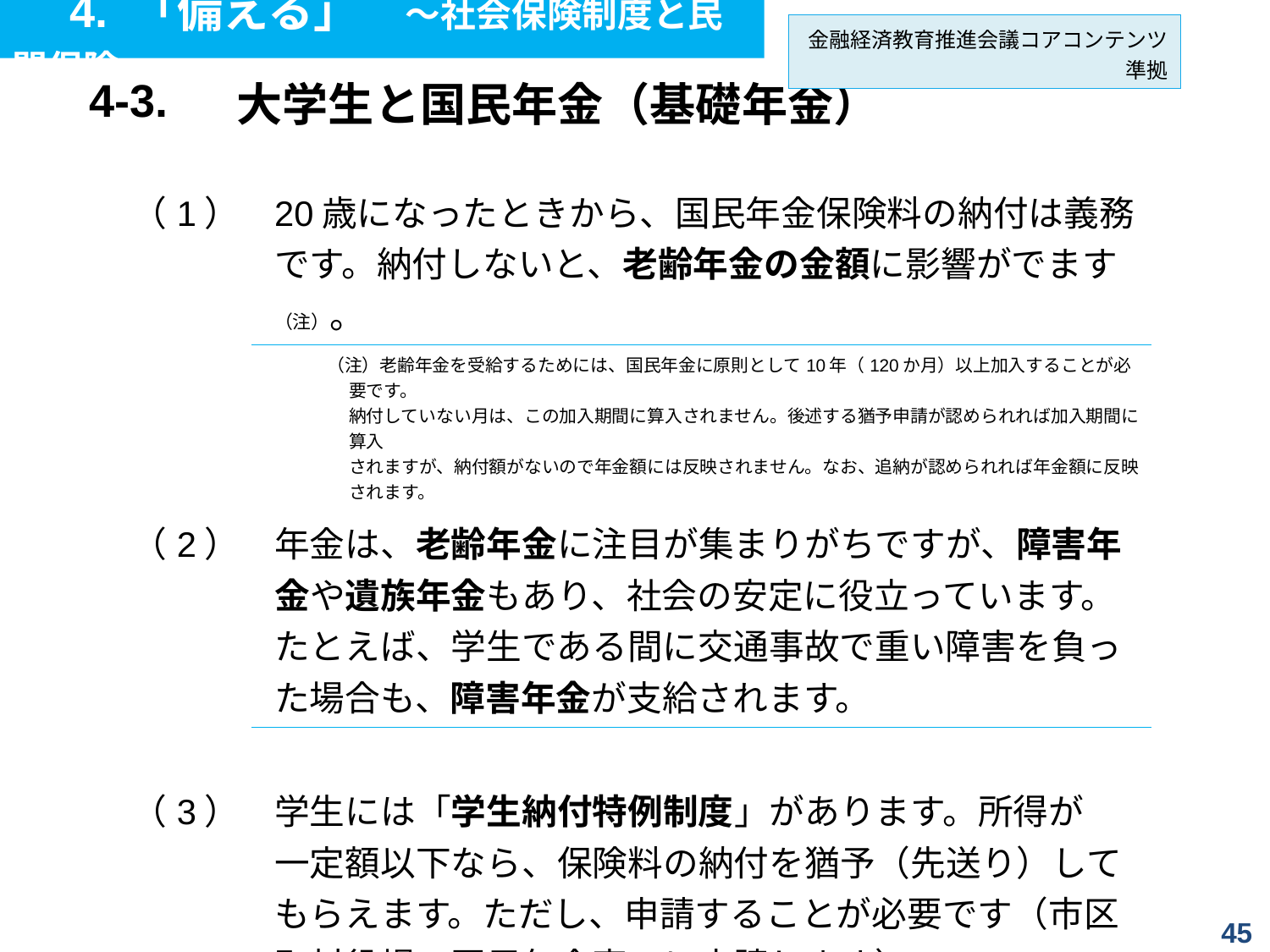

4. 「備える」　～社会保険制度と民間保険
金融経済教育推進会議コアコンテンツ準拠
| 4-3. | 大学生と国民年金（基礎年金） |
| --- | --- |
| （1） | 20歳になったときから、国民年金保険料の納付は義務です。納付しないと、老齢年金の金額に影響がでます（注）。 |
| --- | --- |
|  | （注）老齢年金を受給するためには、国民年金に原則として10年（120か月）以上加入することが必要です。 納付していない月は、この加入期間に算入されません。後述する猶予申請が認められれば加入期間に算入 されますが、納付額がないので年金額には反映されません。なお、追納が認められれば年金額に反映されます。 |
| （2） | 年金は、老齢年金に注目が集まりがちですが、障害年金や遺族年金もあり、社会の安定に役立っています。たとえば、学生である間に交通事故で重い障害を負った場合も、障害年金が支給されます。 |
|  |  |
| （3） | 学生には「学生納付特例制度」があります。所得が　一定額以下なら、保険料の納付を猶予（先送り）してもらえます。ただし、申請することが必要です（市区町村役場の国民年金窓口に申請します）。 |
|  |  |
|  | ーー　納付猶予を申請してさえいれば、猶予期間中に障害を負っても、障害年金が受給できます。 |